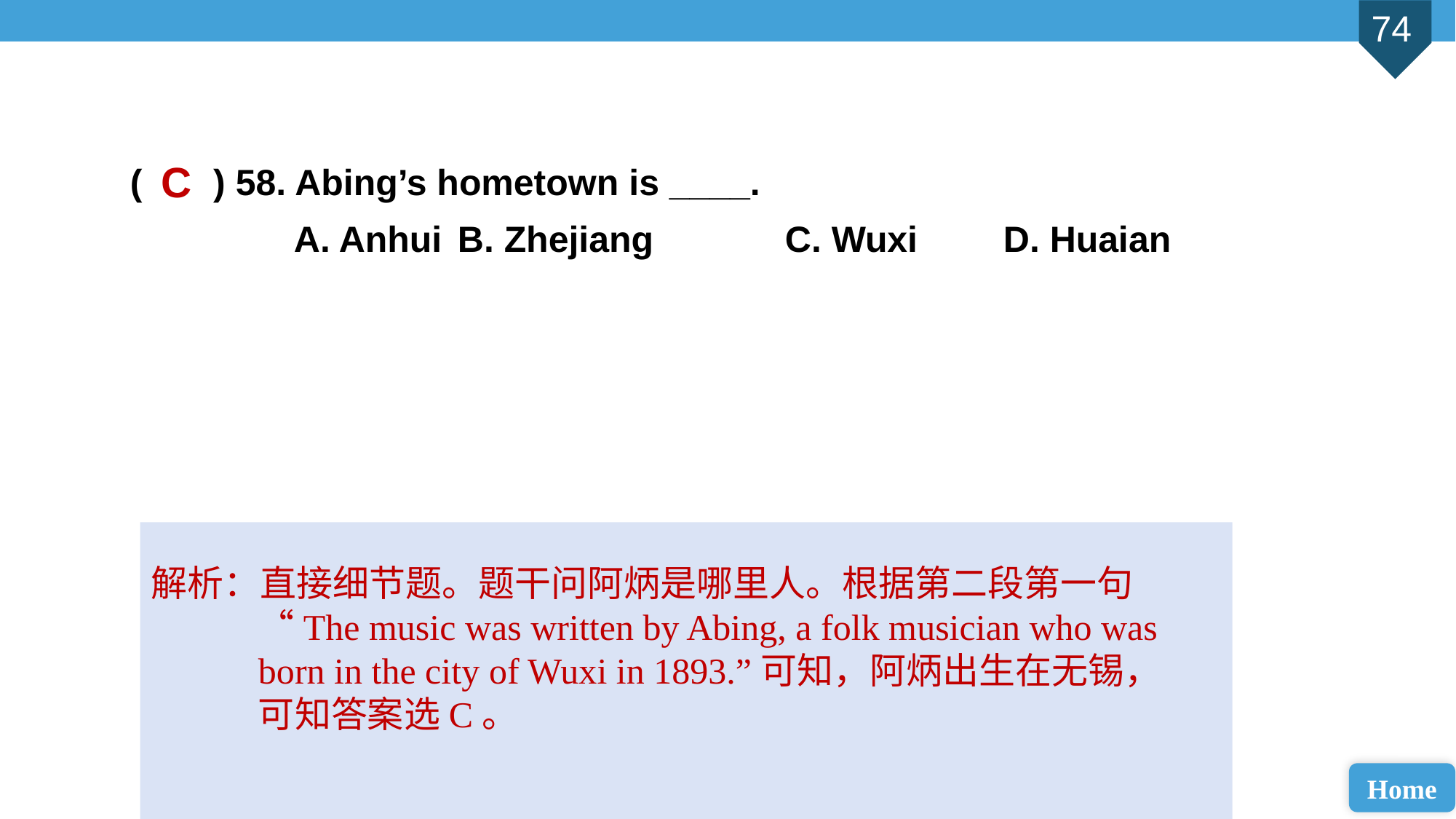

(       ) 58. Abing’s hometown is ____.
A. Anhui 	B. Zhejiang 		C. Wuxi 	D. Huaian
C

解析：直接细节题。题干问阿炳是哪里人。根据第二段第一句“The music was written by Abing, a folk musician who was born in the city of Wuxi in 1893.”可知，阿炳出生在无锡，可知答案选C。